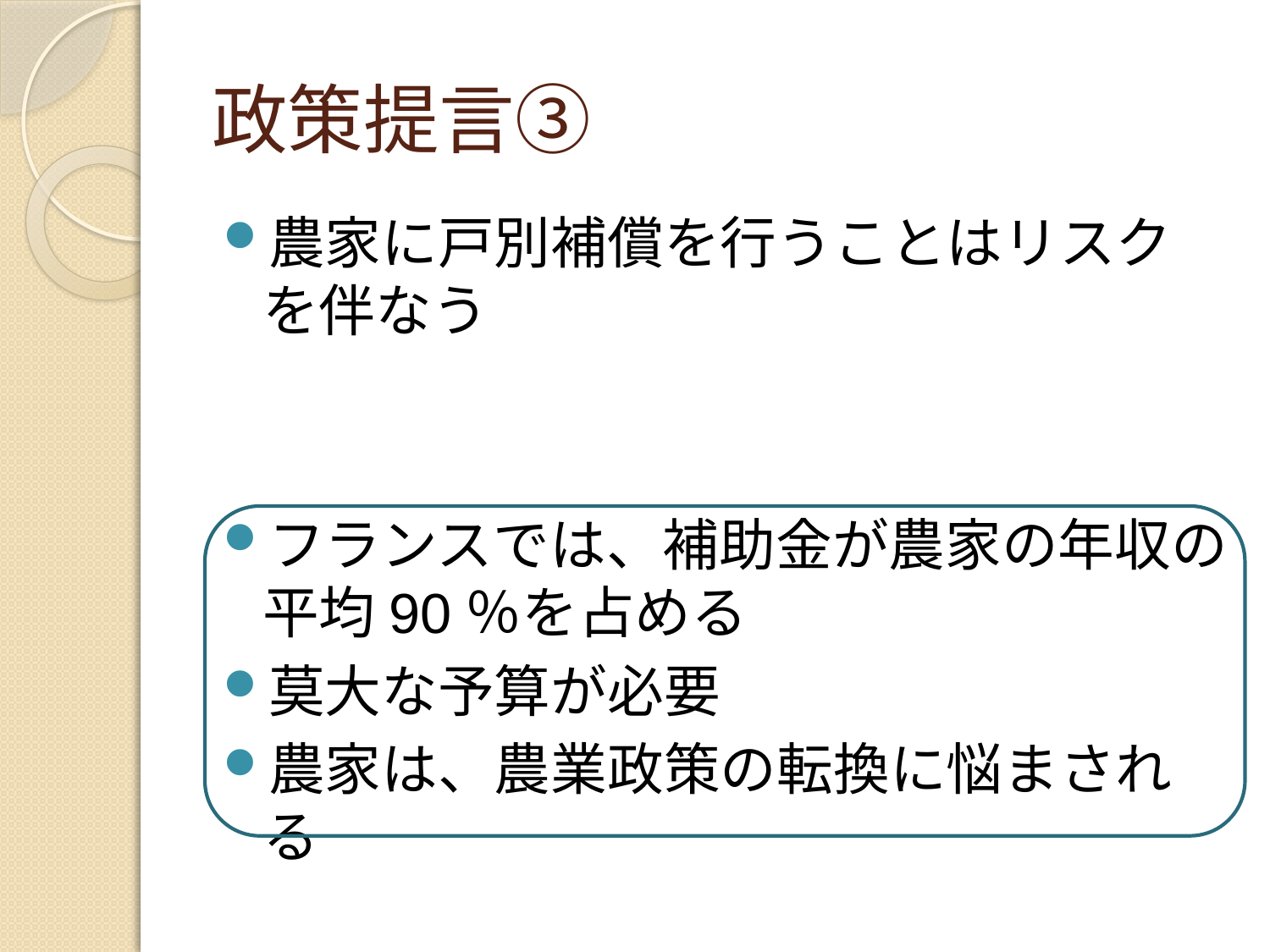

# 政策提言③
農家に戸別補償を行うことはリスクを伴なう

フランスでは、補助金が農家の年収の平均90％を占める
莫大な予算が必要
農家は、農業政策の転換に悩まされる